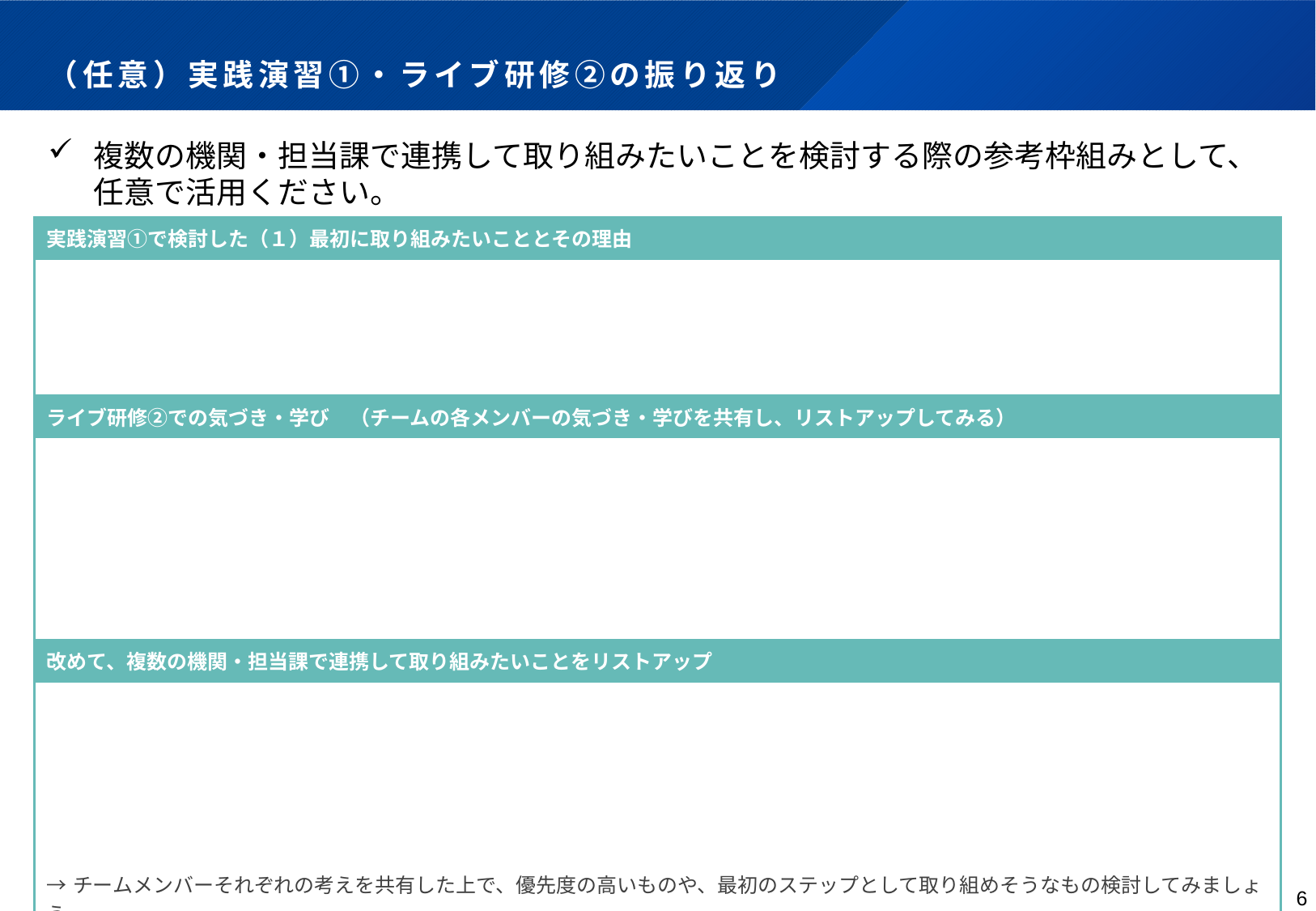

# （任意）実践演習①・ライブ研修②の振り返り
複数の機関・担当課で連携して取り組みたいことを検討する際の参考枠組みとして、任意で活用ください。
| 実践演習①で検討した（１）最初に取り組みたいこととその理由 |
| --- |
|  |
| ライブ研修②での気づき・学び　（チームの各メンバーの気づき・学びを共有し、リストアップしてみる） |
|  |
| 改めて、複数の機関・担当課で連携して取り組みたいことをリストアップ |
| →チームメンバーそれぞれの考えを共有した上で、優先度の高いものや、最初のステップとして取り組めそうなもの検討してみましょう。 |
6